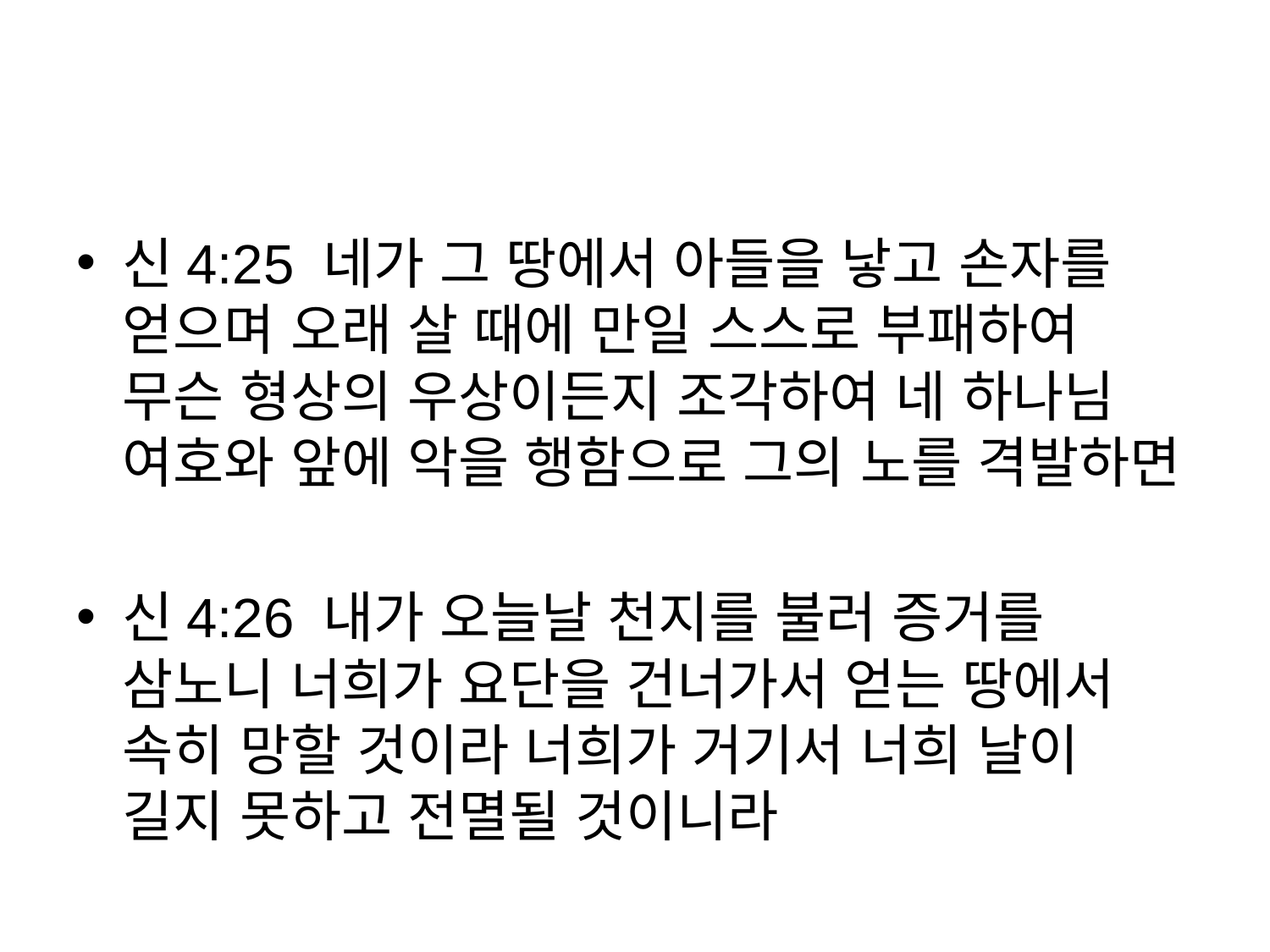

#
신4:25 네가 그 땅에서 아들을 낳고 손자를 얻으며 오래 살 때에 만일 스스로 부패하여 무슨 형상의 우상이든지 조각하여 네 하나님 여호와 앞에 악을 행함으로 그의 노를 격발하면

신4:26 내가 오늘날 천지를 불러 증거를 삼노니 너희가 요단을 건너가서 얻는 땅에서 속히 망할 것이라 너희가 거기서 너희 날이 길지 못하고 전멸될 것이니라